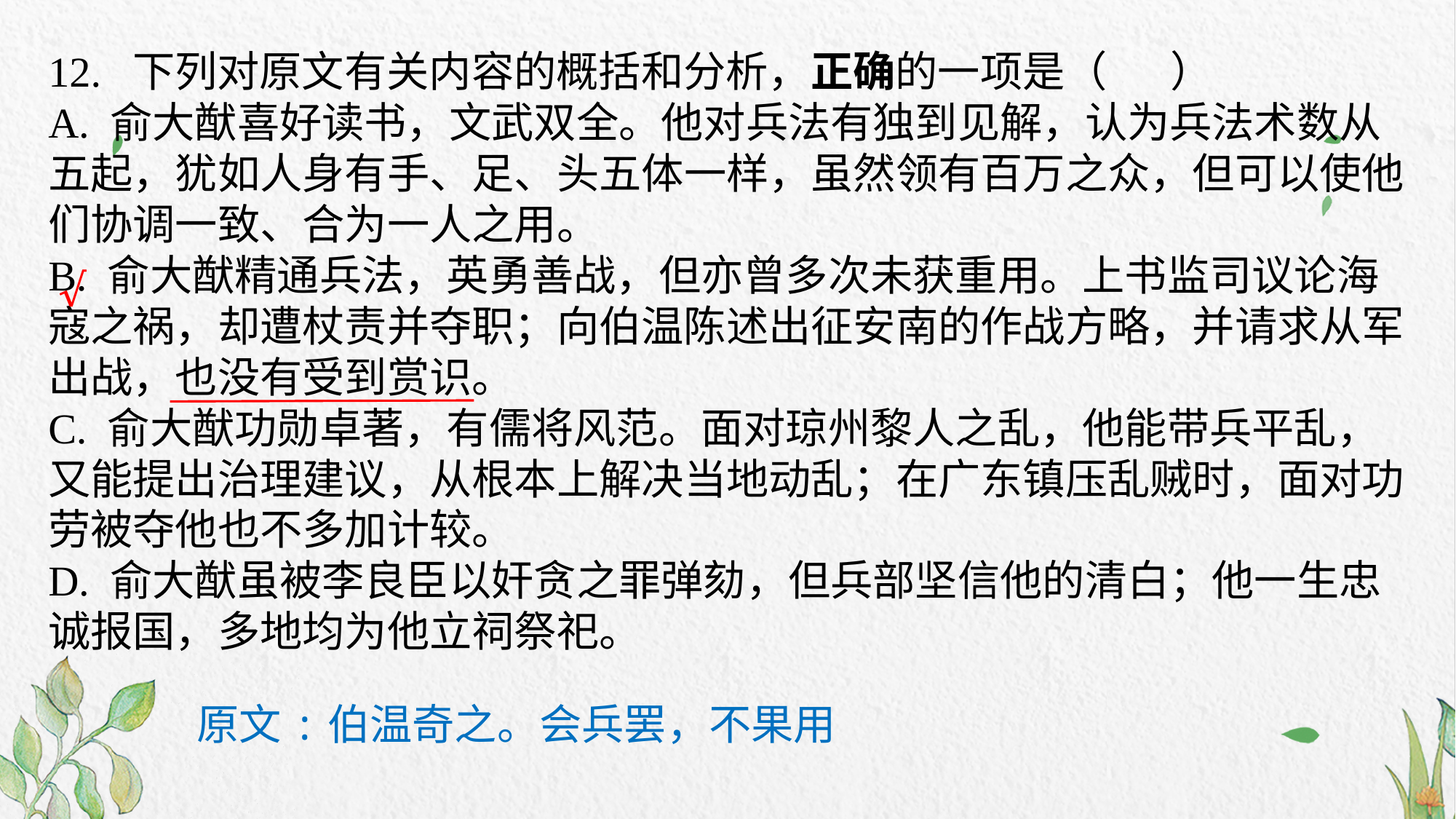

12.  下列对原文有关内容的概括和分析，正确的一项是（      ）
A. 俞大猷喜好读书，文武双全。他对兵法有独到见解，认为兵法术数从五起，犹如人身有手、足、头五体一样，虽然领有百万之众，但可以使他们协调一致、合为一人之用。
B. 俞大猷精通兵法，英勇善战，但亦曾多次未获重用。上书监司议论海寇之祸，却遭杖责并夺职；向伯温陈述出征安南的作战方略，并请求从军出战，也没有受到赏识。
C. 俞大猷功勋卓著，有儒将风范。面对琼州黎人之乱，他能带兵平乱，又能提出治理建议，从根本上解决当地动乱；在广东镇压乱贼时，面对功劳被夺他也不多加计较。
D. 俞大猷虽被李良臣以奸贪之罪弹劾，但兵部坚信他的清白；他一生忠诚报国，多地均为他立祠祭祀。
√
原文:伯温奇之。会兵罢，不果用